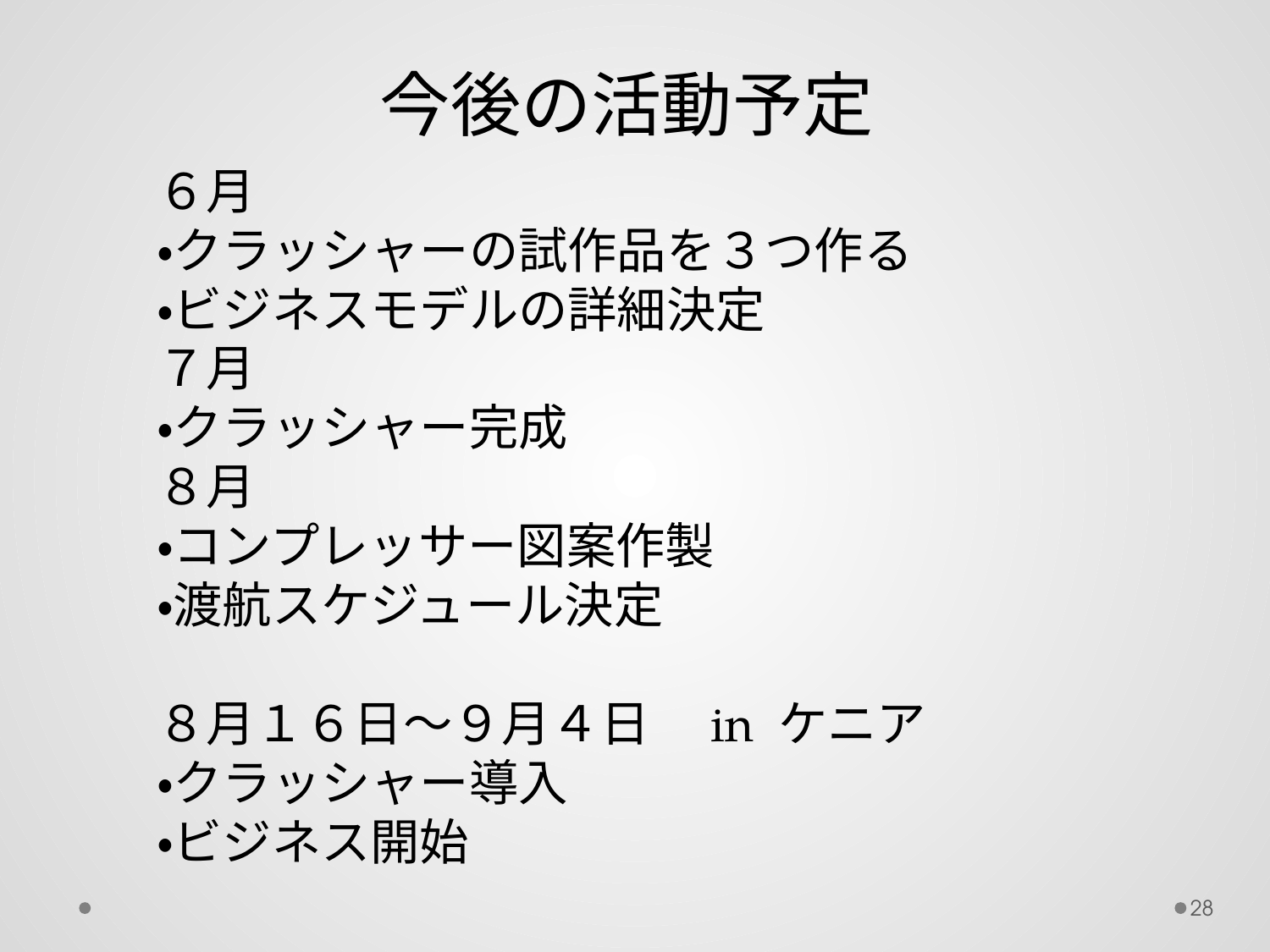

今後の活動予定
６月
・クラッシャーの試作品を３つ作る
・ビジネスモデルの詳細決定
７月
・クラッシャー完成
８月
・コンプレッサー図案作製
・渡航スケジュール決定

８月１６日～９月４日　in ケニア
・クラッシャー導入
・ビジネス開始

28